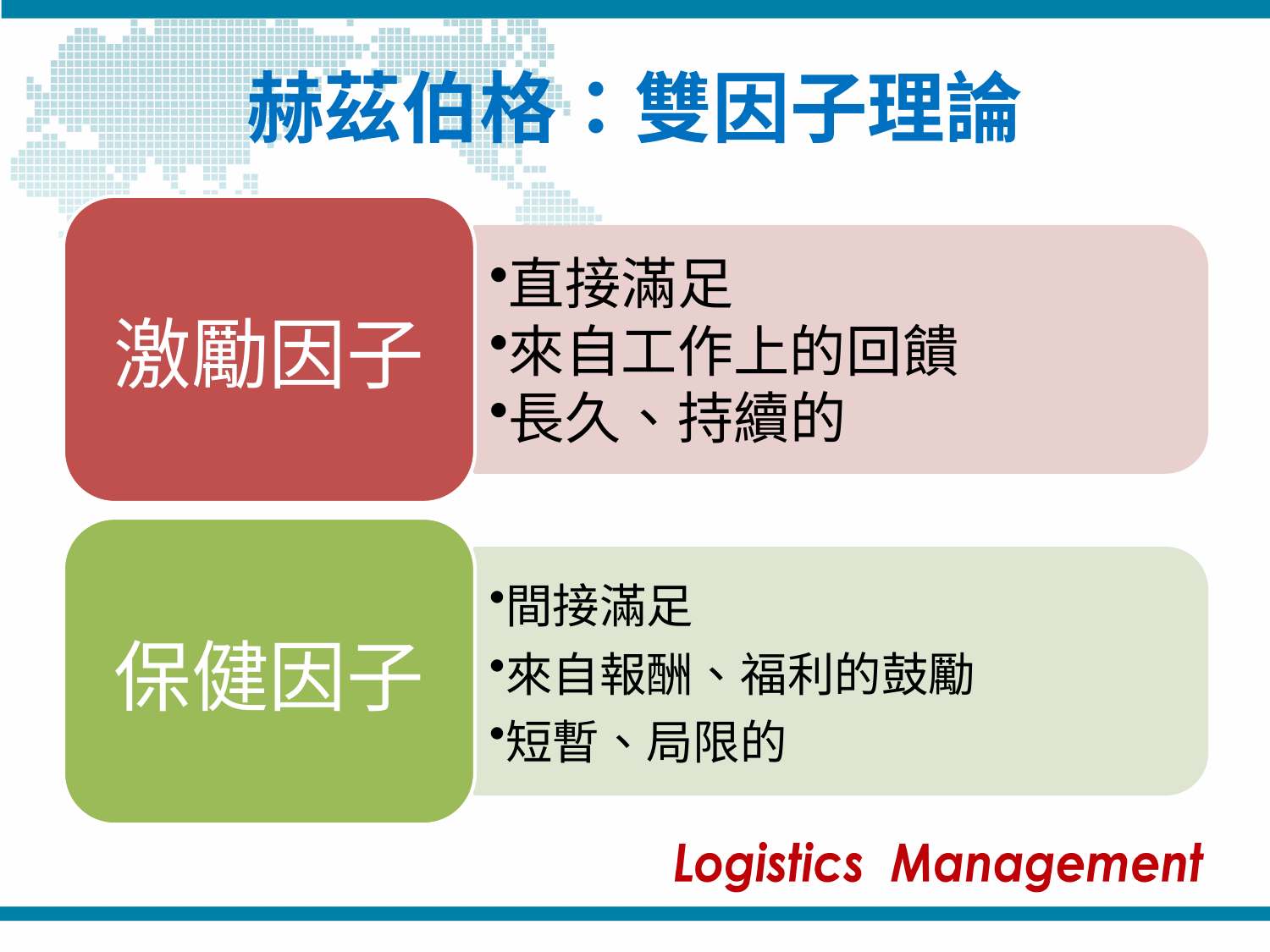

# 赫茲伯格：雙因子理論
激勵因子
直接滿足
長久、持續的
保健因子
間接滿足
來自報酬、福利的鼓勵
來自工作上的回饋
短暫、局限的